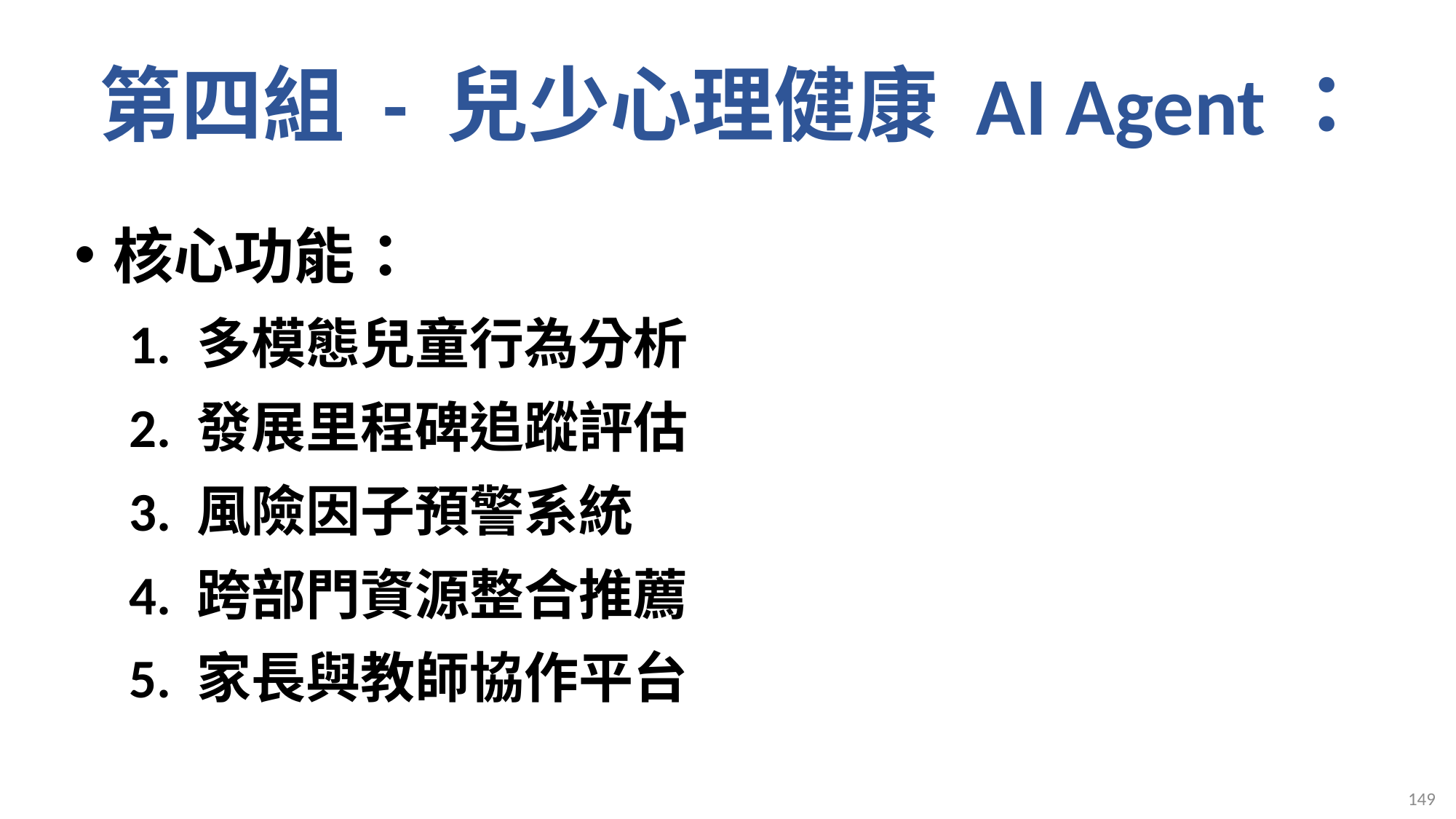

# 第四組 - 兒少心理健康 AI Agent：
核心功能：
1. 多模態兒童行為分析
2. 發展里程碑追蹤評估
3. 風險因子預警系統
4. 跨部門資源整合推薦
5. 家長與教師協作平台
149